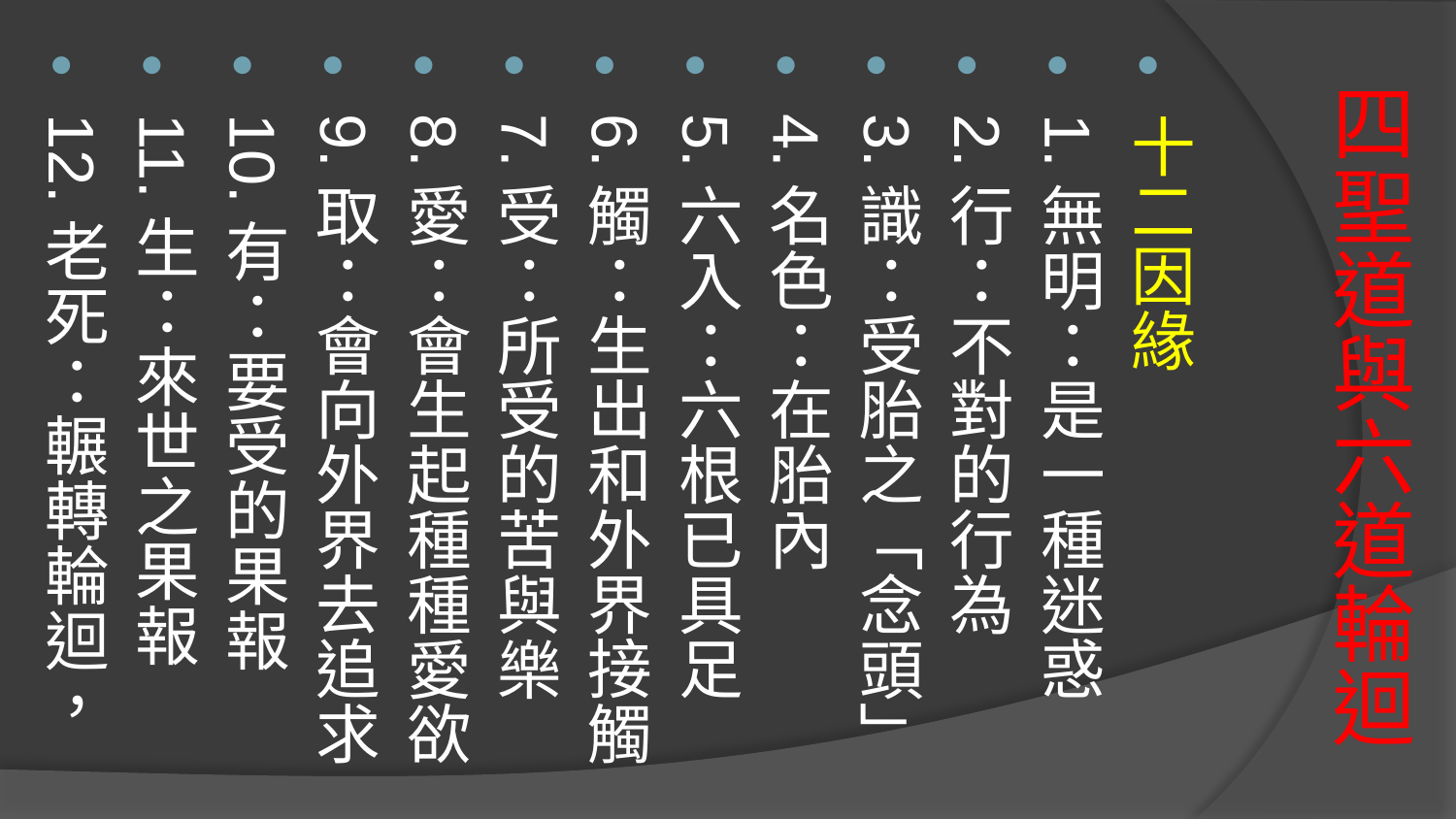

十二因緣
1.無明：是一種迷惑
2.行：不對的行為
3.識：受胎之「念頭」
4.名色：在胎內
5.六入：六根已具足
6.觸：生出和外界接觸
7.受：所受的苦與樂
8.愛：會生起種種愛欲
9.取：會向外界去追求
10.有：要受的果報
11.生：來世之果報
12.老死：輾轉輪迴，
# 四聖道與六道輪迴